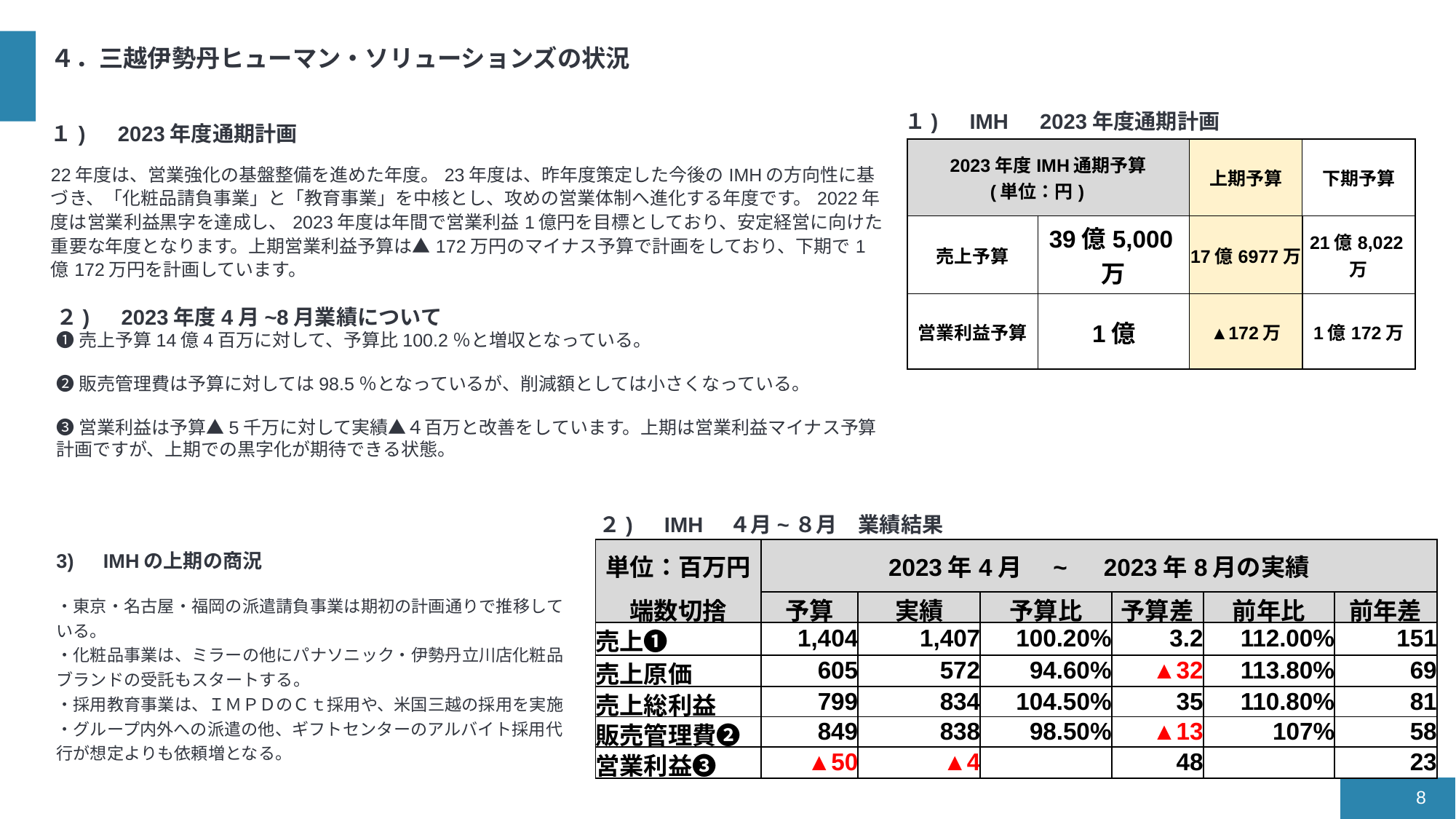

# ４．三越伊勢丹ヒューマン・ソリューションズの状況
１)　IMH　2023年度通期計画
１)　2023年度通期計画
22年度は、営業強化の基盤整備を進めた年度。23年度は、昨年度策定した今後のIMHの方向性に基づき、「化粧品請負事業」と「教育事業」を中核とし、攻めの営業体制へ進化する年度です。2022年度は営業利益黒字を達成し、2023年度は年間で営業利益1億円を目標としており、安定経営に向けた重要な年度となります。上期営業利益予算は▲172万円のマイナス予算で計画をしており、下期で1億172万円を計画しています。

| 2023年度IMH通期予算 (単位：円) |  | 上期予算 | 下期予算 |
| --- | --- | --- | --- |
| 売上予算 | 39億5,000万 | 17億6977万 | 21億8,022万 |
| 営業利益予算 | 1億 | ▲172万 | 1億172万 |
２)　2023年度4月~8月業績について
❶売上予算14億4百万に対して、予算比100.2％と増収となっている。

❷販売管理費は予算に対しては98.5％となっているが、削減額としては小さくなっている。

❸営業利益は予算▲5千万に対して実績▲４百万と改善をしています。上期は営業利益マイナス予算計画ですが、上期での黒字化が期待できる状態。

２)　IMH　４月~８月　業績結果
3)　IMHの上期の商況

・東京・名古屋・福岡の派遣請負事業は期初の計画通りで推移している。
・化粧品事業は、ミラーの他にパナソニック・伊勢丹立川店化粧品ブランドの受託もスタートする。
・採用教育事業は、ＩＭＰＤのＣｔ採用や、米国三越の採用を実施
・グループ内外への派遣の他、ギフトセンターのアルバイト採用代行が想定よりも依頼増となる。

| 単位：百万円 | 2023年4月　~　2023年8月の実績 |  |  |  |  |  |
| --- | --- | --- | --- | --- | --- | --- |
| 端数切捨 | 予算 | 実績 | 予算比 | 予算差 | 前年比 | 前年差 |
| 売上❶ | 1,404 | 1,407 | 100.20% | 3.2 | 112.00% | 151 |
| 売上原価 | 605 | 572 | 94.60% | ▲32 | 113.80% | 69 |
| 売上総利益 | 799 | 834 | 104.50% | 35 | 110.80% | 81 |
| 販売管理費❷ | 849 | 838 | 98.50% | ▲13 | 107% | 58 |
| 営業利益❸ | ▲50 | ▲4 |  | 48 |  | 23 |
8